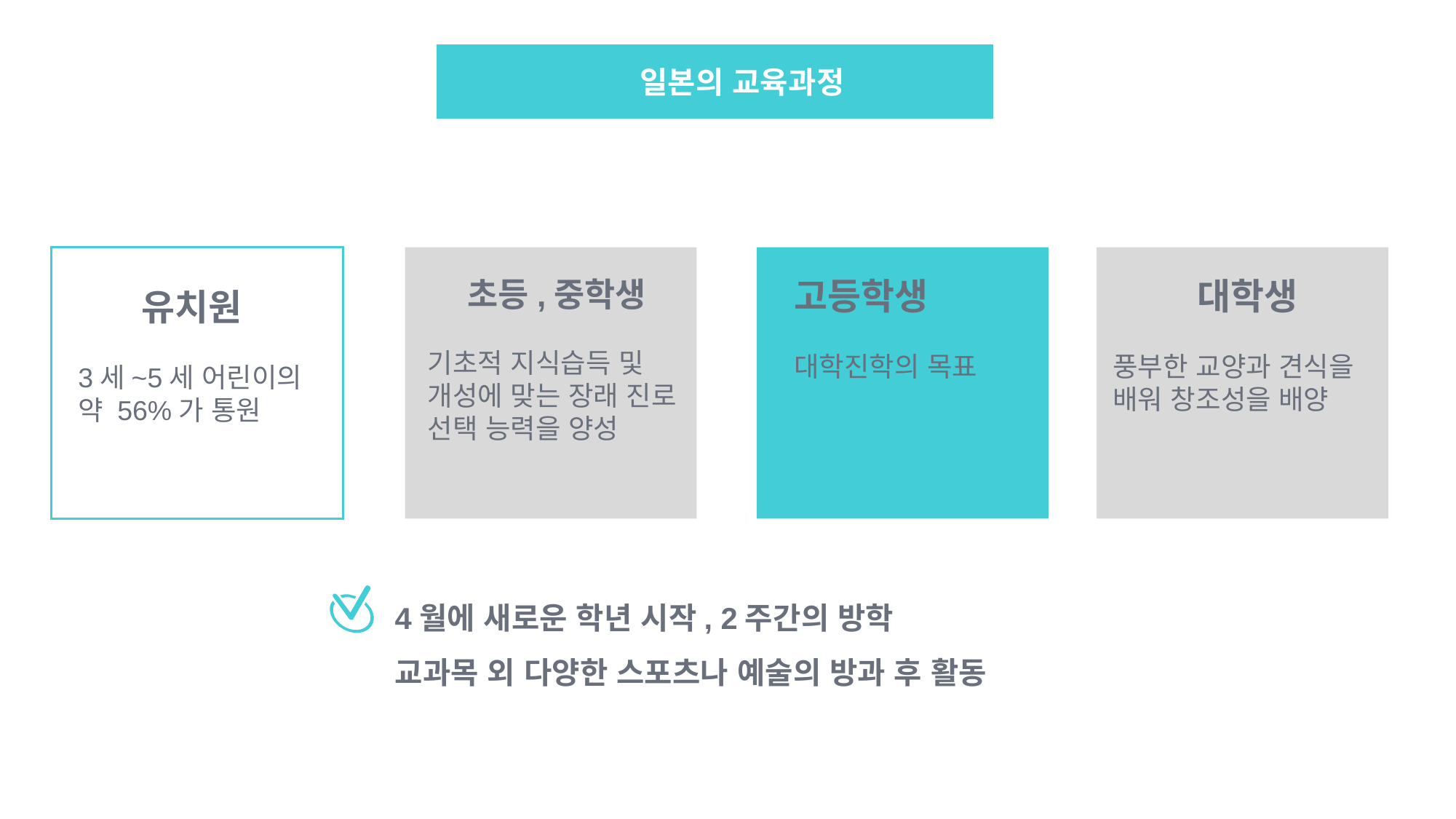

일본의 교육과정

고등학생

대학진학의 목표
초등,중학생

기초적 지식습득 및 개성에 맞는 장래 진로 선택 능력을 양성

대학생

풍부한 교양과 견식을 배워 창조성을 배양

유치원

3세~5세 어린이의 약 56%가 통원

4월에 새로운 학년 시작, 2주간의 방학
교과목 외 다양한 스포츠나 예술의 방과 후 활동